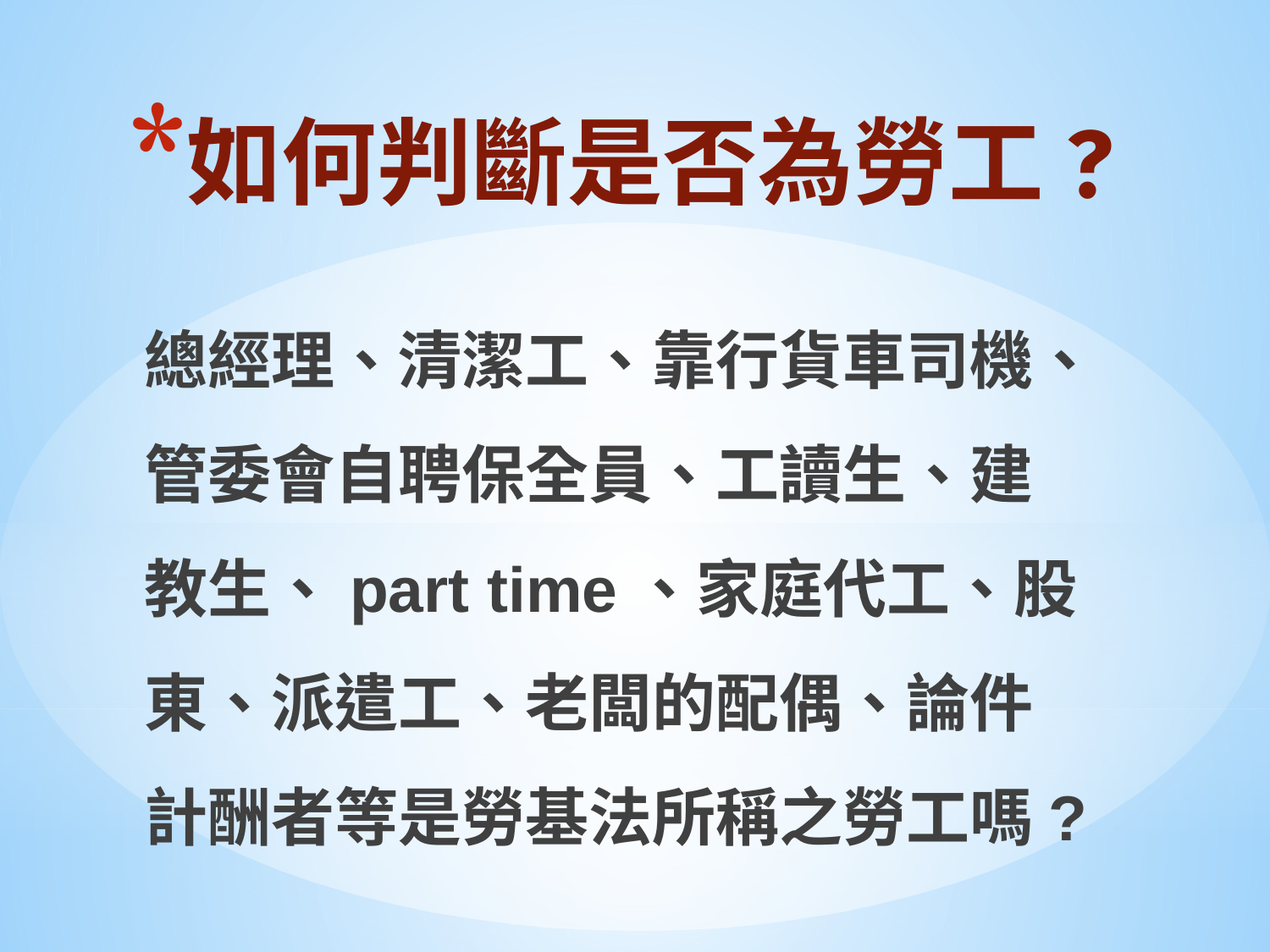

# 如何判斷是否為勞工?
總經理、清潔工、靠行貨車司機、管委會自聘保全員、工讀生、建教生、part time、家庭代工、股東、派遣工、老闆的配偶、論件計酬者等是勞基法所稱之勞工嗎?